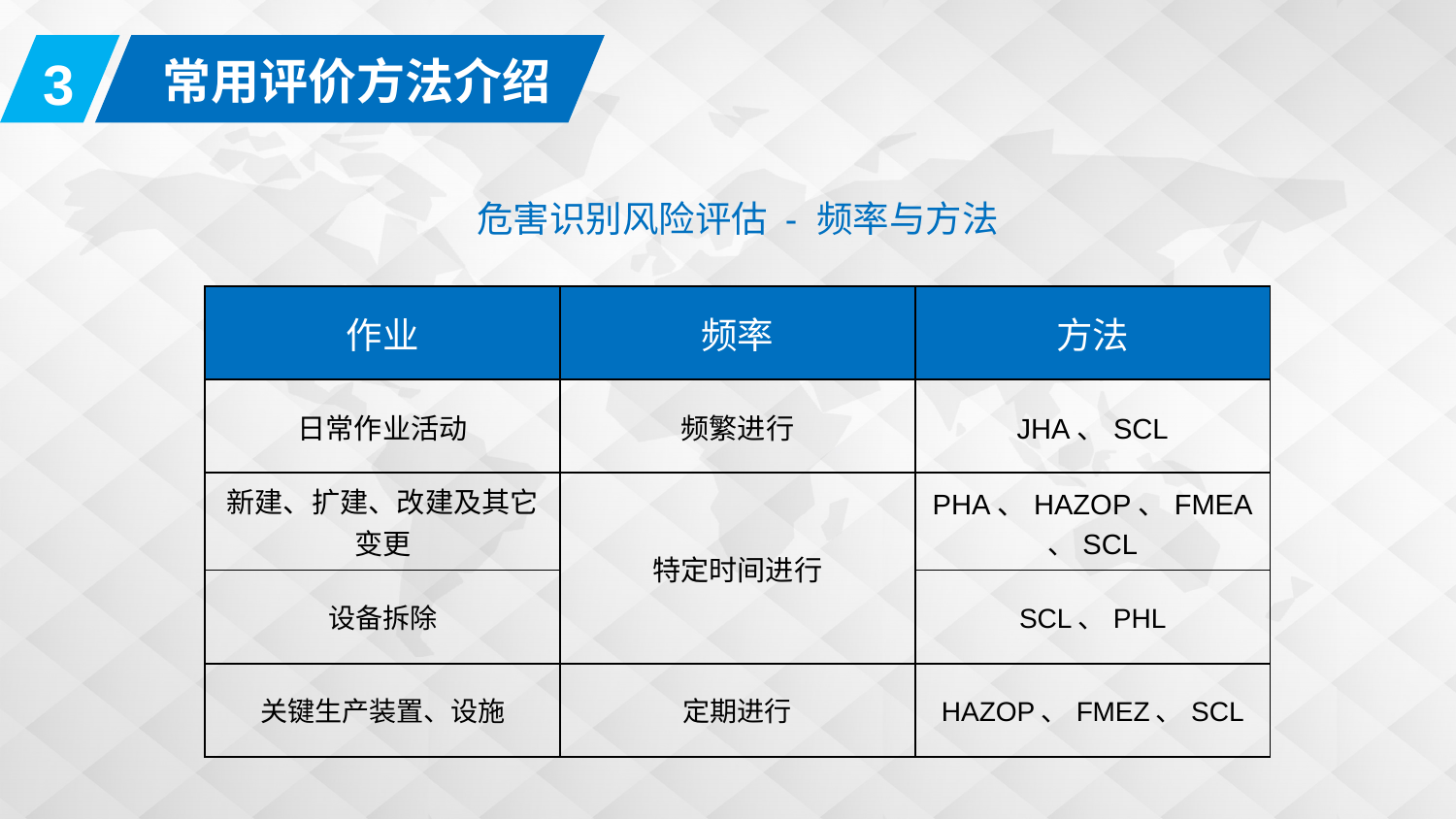

3
常用评价方法介绍
危害识别风险评估 - 频率与方法
| 作业 | 频率 | 方法 |
| --- | --- | --- |
| 日常作业活动 | 频繁进行 | JHA、SCL |
| 新建、扩建、改建及其它变更 | 特定时间进行 | PHA、HAZOP、FMEA 、SCL |
| 设备拆除 |  | SCL、PHL |
| 关键生产装置、设施 | 定期进行 | HAZOP、FMEZ、SCL |